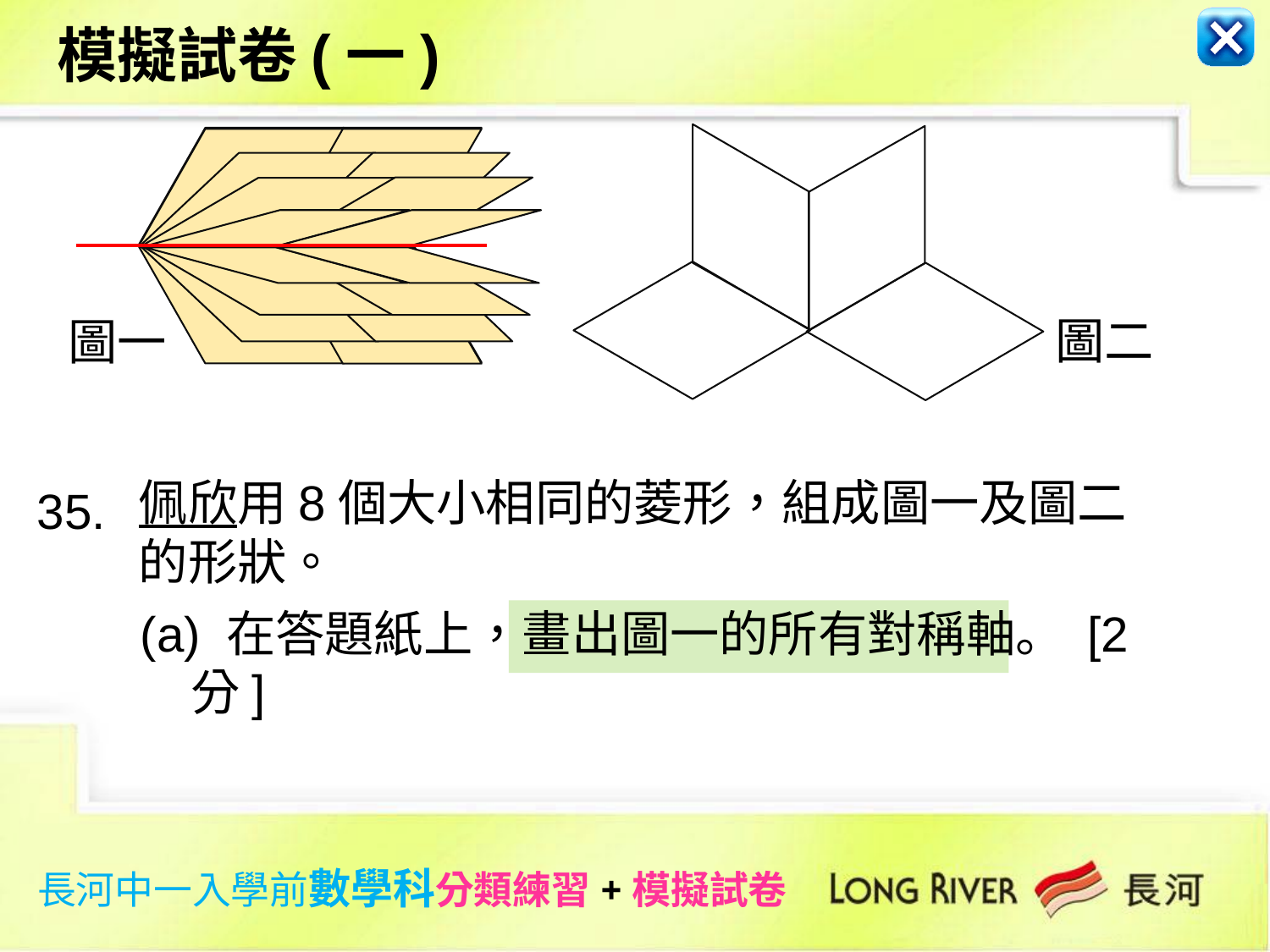

模擬試卷(一)

圖二

圖一

佩欣用8個大小相同的菱形，組成圖一及圖二的形狀。
35.
(a) 在答題紙上，畫出圖一的所有對稱軸。 [2分]